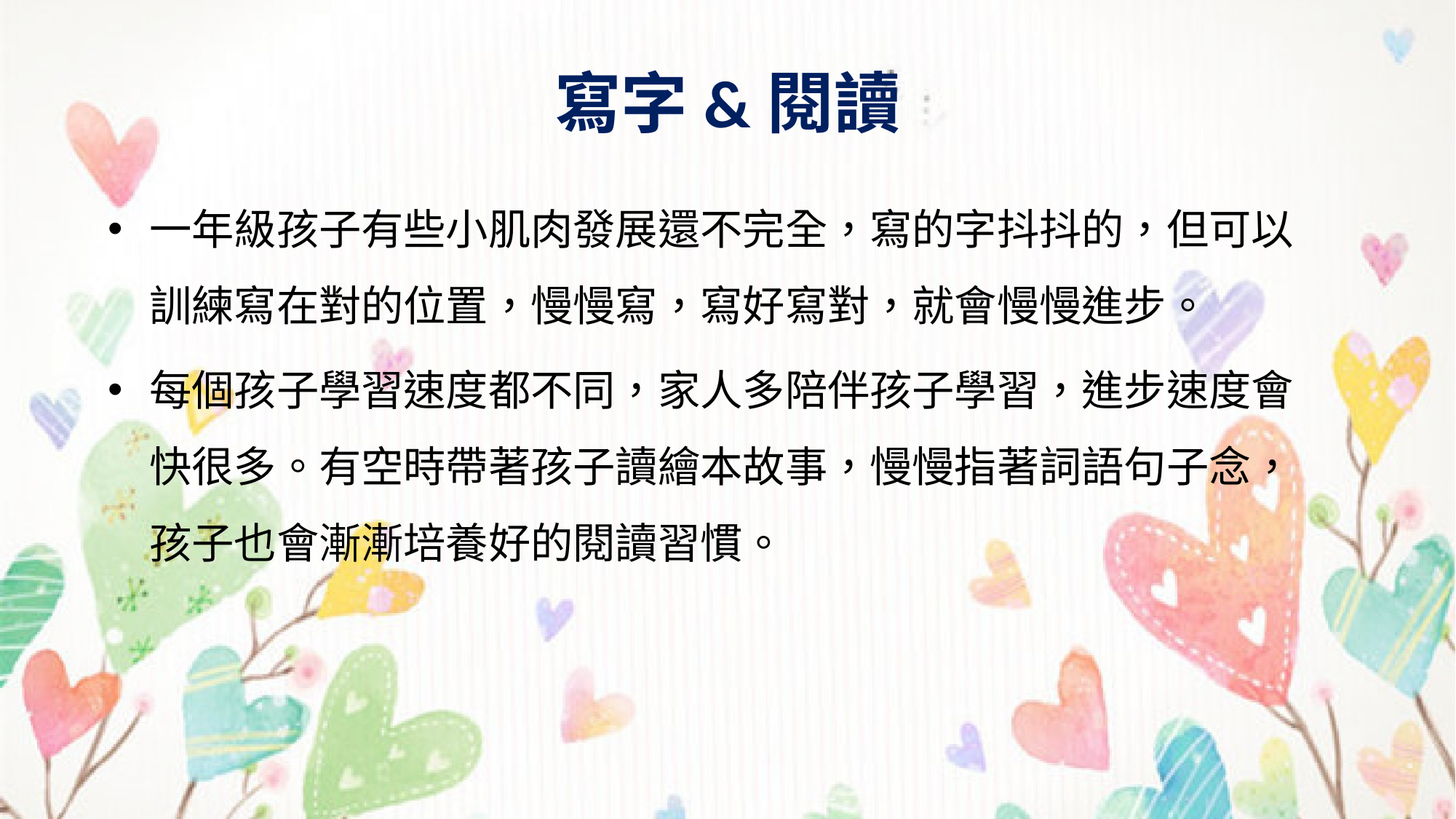

# 寫字&閱讀
一年級孩子有些小肌肉發展還不完全，寫的字抖抖的，但可以訓練寫在對的位置，慢慢寫，寫好寫對，就會慢慢進步。
每個孩子學習速度都不同，家人多陪伴孩子學習，進步速度會快很多。有空時帶著孩子讀繪本故事，慢慢指著詞語句子念，孩子也會漸漸培養好的閱讀習慣。